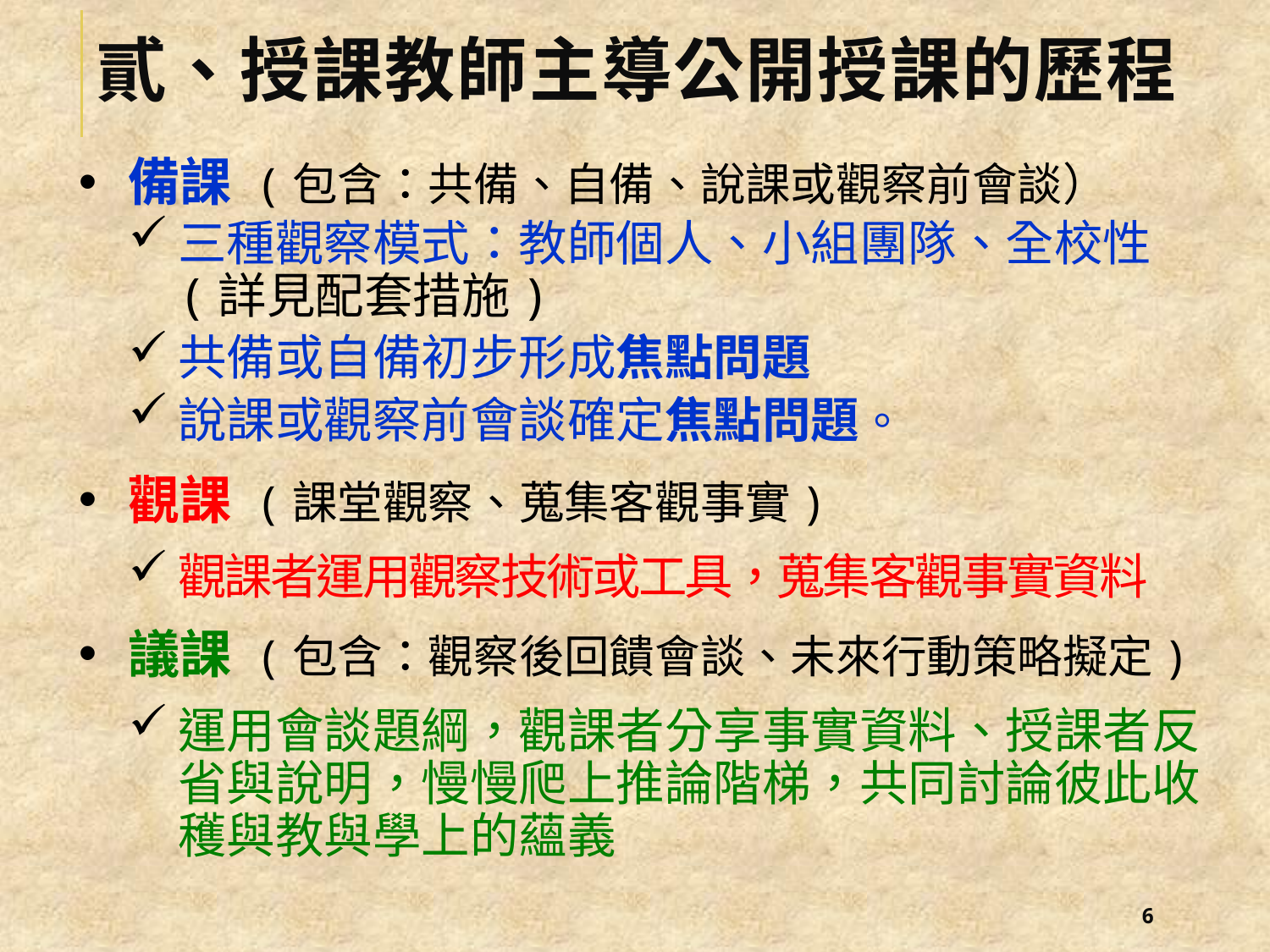

# 貳、授課教師主導公開授課的歷程
備課 (包含：共備、自備、說課或觀察前會談）
三種觀察模式：教師個人、小組團隊、全校性(詳見配套措施)
共備或自備初步形成焦點問題
說課或觀察前會談確定焦點問題。
觀課 (課堂觀察、蒐集客觀事實)
觀課者運用觀察技術或工具，蒐集客觀事實資料
議課 (包含：觀察後回饋會談、未來行動策略擬定)
運用會談題綱，觀課者分享事實資料、授課者反省與說明，慢慢爬上推論階梯，共同討論彼此收穫與教與學上的蘊義
6